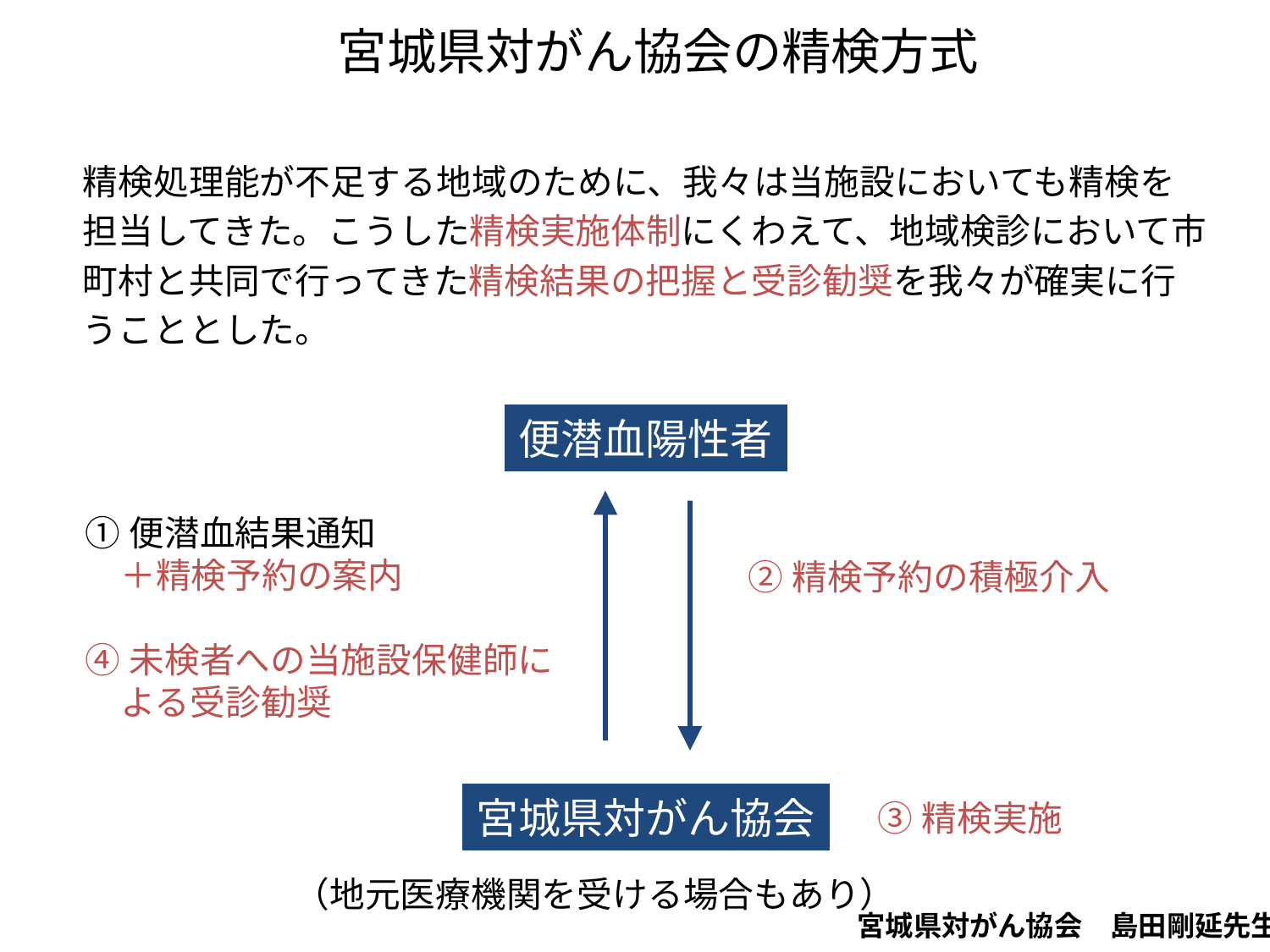

宮城県対がん協会の精検方式
精検処理能が不足する地域のために、我々は当施設においても精検を担当してきた。こうした精検実施体制にくわえて、地域検診において市町村と共同で行ってきた精検結果の把握と受診勧奨を我々が確実に行うこととした。
便潜血陽性者

①便潜血結果通知
　＋精検予約の案内

④未検者への当施設保健師に
　よる受診勧奨
②精検予約の積極介入

宮城県対がん協会
③精検実施
（地元医療機関を受ける場合もあり）
宮城県対がん協会　島田剛延先生